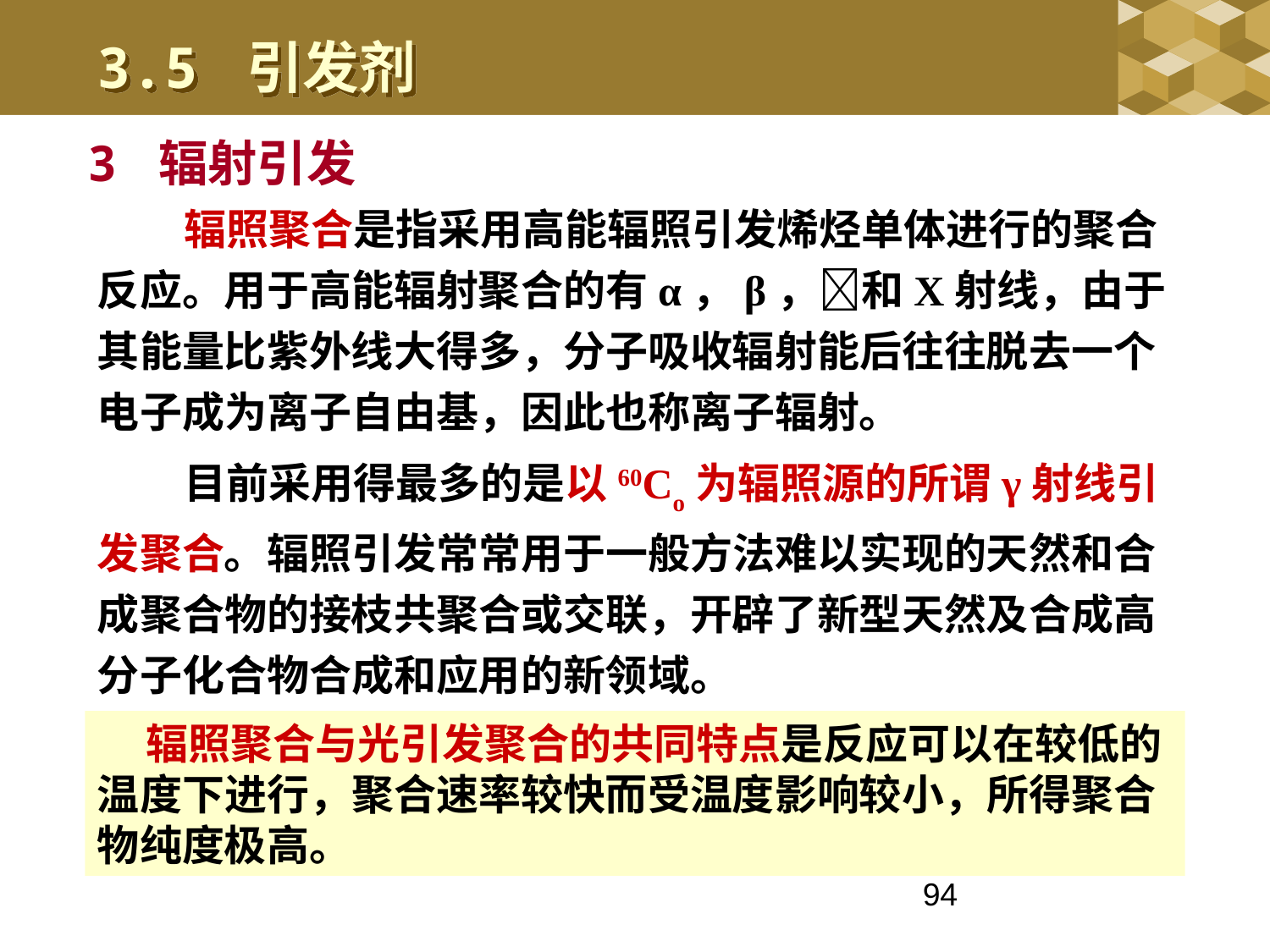

3.5 引发剂
3 辐射引发
辐照聚合是指采用高能辐照引发烯烃单‍体进行的聚合反应。用于高能辐射聚合的有α，β，γ和X射线，由于其能量比紫外线大得多，分子吸收辐射能后往往脱去一个电子成为离子自由基，因此也称离子辐射。
目前采用得最多的是以60Co为辐照源的所谓γ射线引发聚合。辐照引发常常用于一般方法难以实现的天然和合成聚合物的接枝共聚合或交联，开辟了新型天然及合成高分子化合物合成和应用的新领域。

    辐照聚合与光引发聚合的共同特点是反应可以在较低的温度下进行，聚合速率较快而受温度影响较小，所得聚合物纯度极高。
94